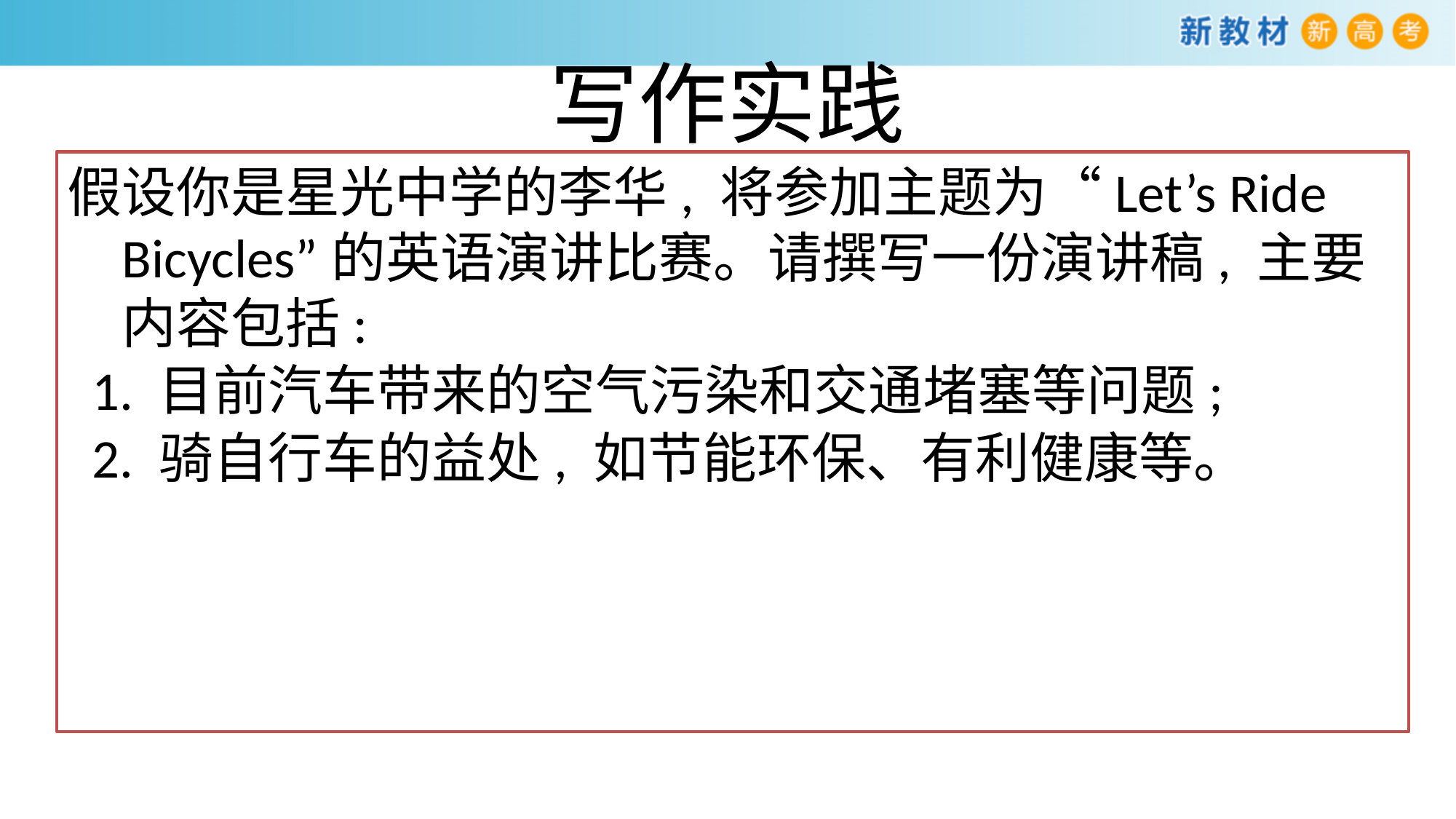

# 写作实践
假设你是星光中学的李华, 将参加主题为“Let’s Ride Bicycles”的英语演讲比赛。请撰写一份演讲稿, 主要内容包括:
  1. 目前汽车带来的空气污染和交通堵塞等问题;
  2. 骑自行车的益处, 如节能环保、有利健康等。